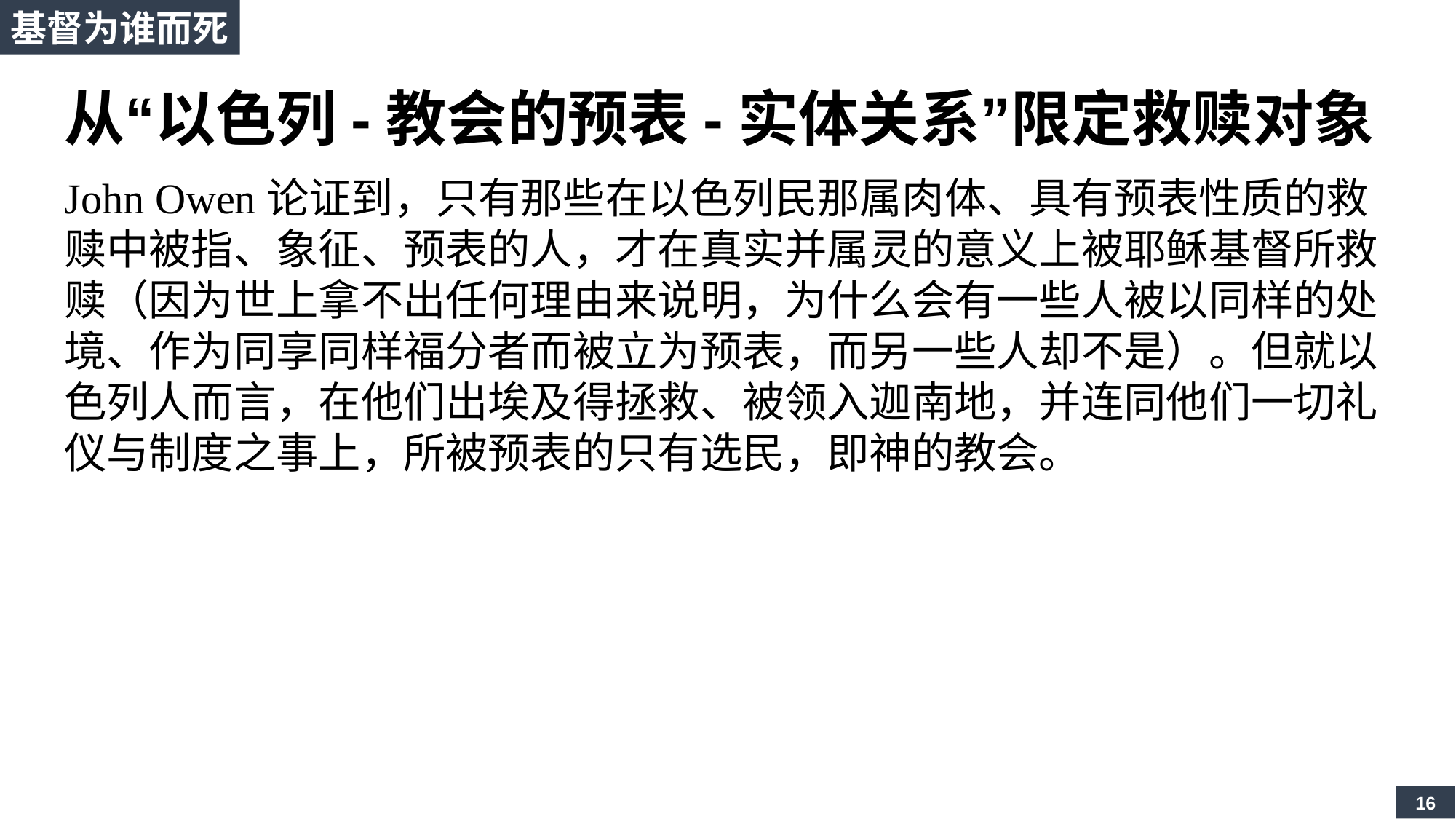

基督为谁而死
从“以色列-教会的预表-实体关系”限定救赎对象
John Owen论证到，只有那些在以色列民那属肉体、具有预表性质的救赎中被指、象征、预表的人，才在真实并属灵的意义上被耶稣基督所救赎（因为世上拿不出任何理由来说明，为什么会有一些人被以同样的处境、作为同享同样福分者而被立为预表，而另一些人却不是）。但就以色列人而言，在他们出埃及得拯救、被领入迦南地，并连同他们一切礼仪与制度之事上，所被预表的只有选民，即神的教会。
16